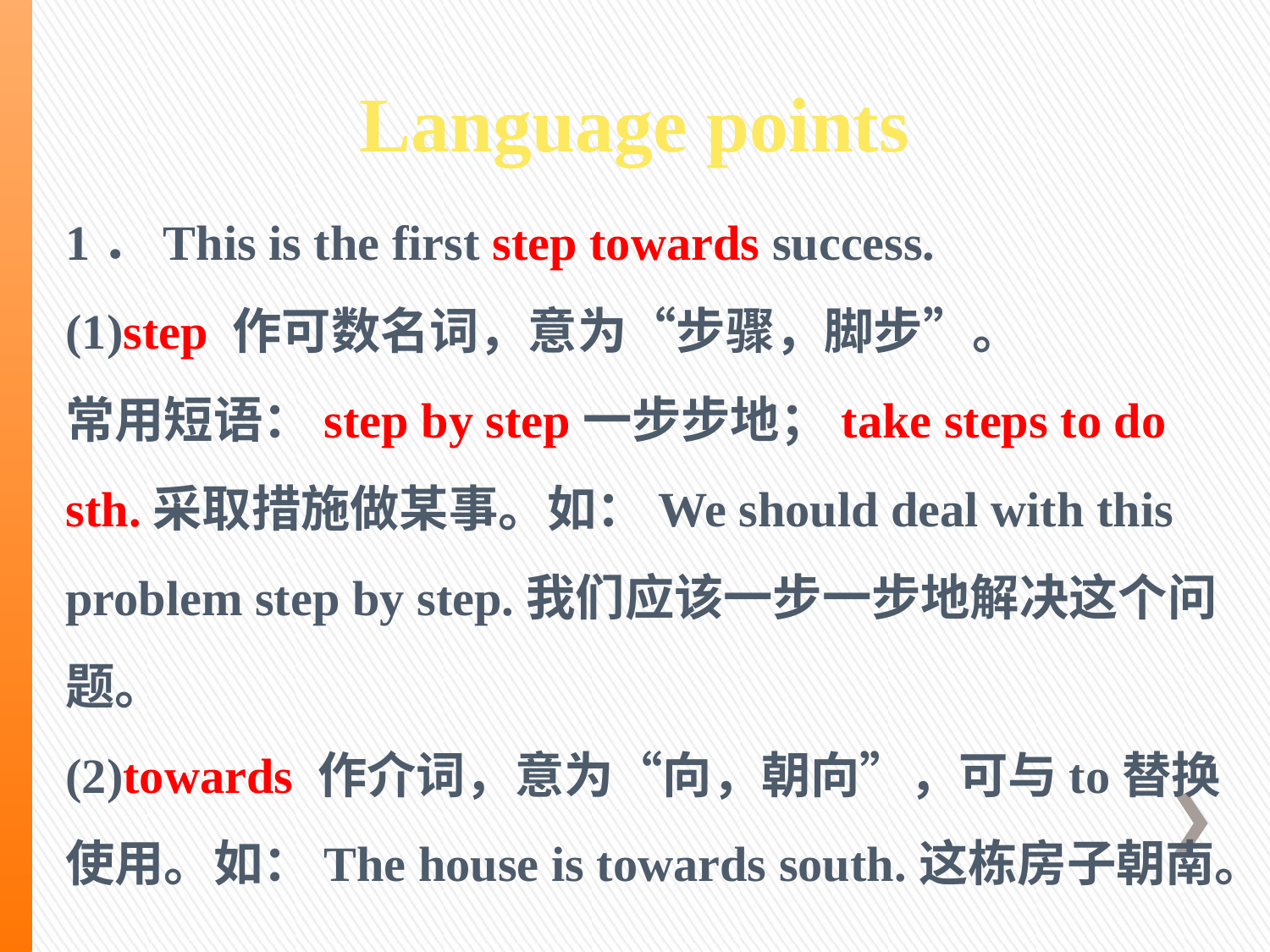

Language points
1．This is the first step towards success.
(1)step 作可数名词，意为“步骤，脚步”。
常用短语：step by step一步步地；take steps to do sth.采取措施做某事。如：We should deal with this problem step by step.我们应该一步一步地解决这个问题。
(2)towards 作介词，意为“向，朝向”，可与to替换使用。如：The house is towards south.这栋房子朝南。